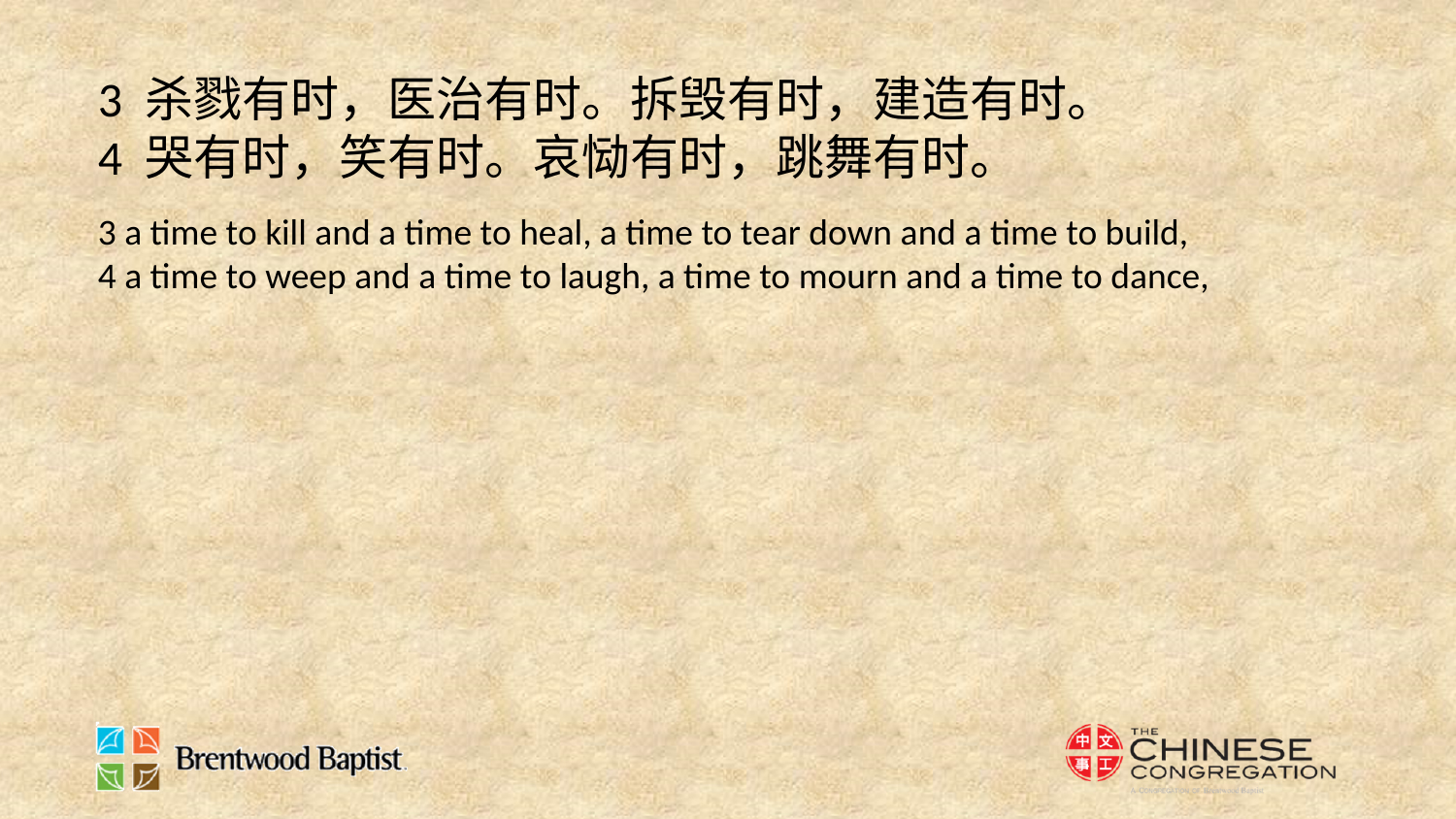

3 杀戮有时，医治有时。拆毁有时，建造有时。
4 哭有时，笑有时。哀恸有时，跳舞有时。

3 a time to kill and a time to heal, a time to tear down and a time to build,
4 a time to weep and a time to laugh, a time to mourn and a time to dance,